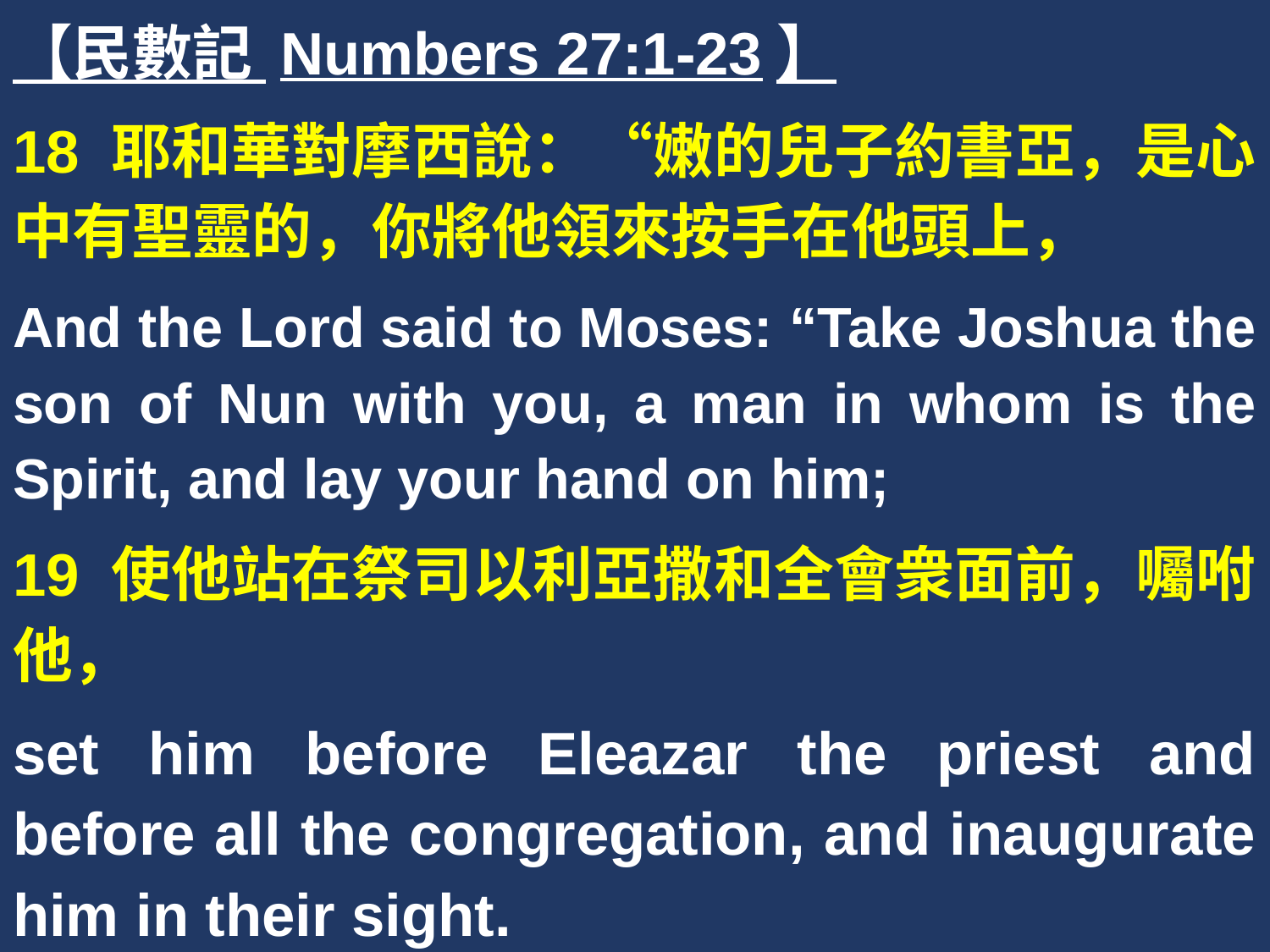

【民數記 Numbers 27:1-23】
18 耶和華對摩西說：“嫩的兒子約書亞，是心中有聖靈的，你將他領來按手在他頭上，
And the Lord said to Moses: “Take Joshua the son of Nun with you, a man in whom is the Spirit, and lay your hand on him;
19 使他站在祭司以利亞撒和全會衆面前，囑咐他，
set him before Eleazar the priest and before all the congregation, and inaugurate him in their sight.